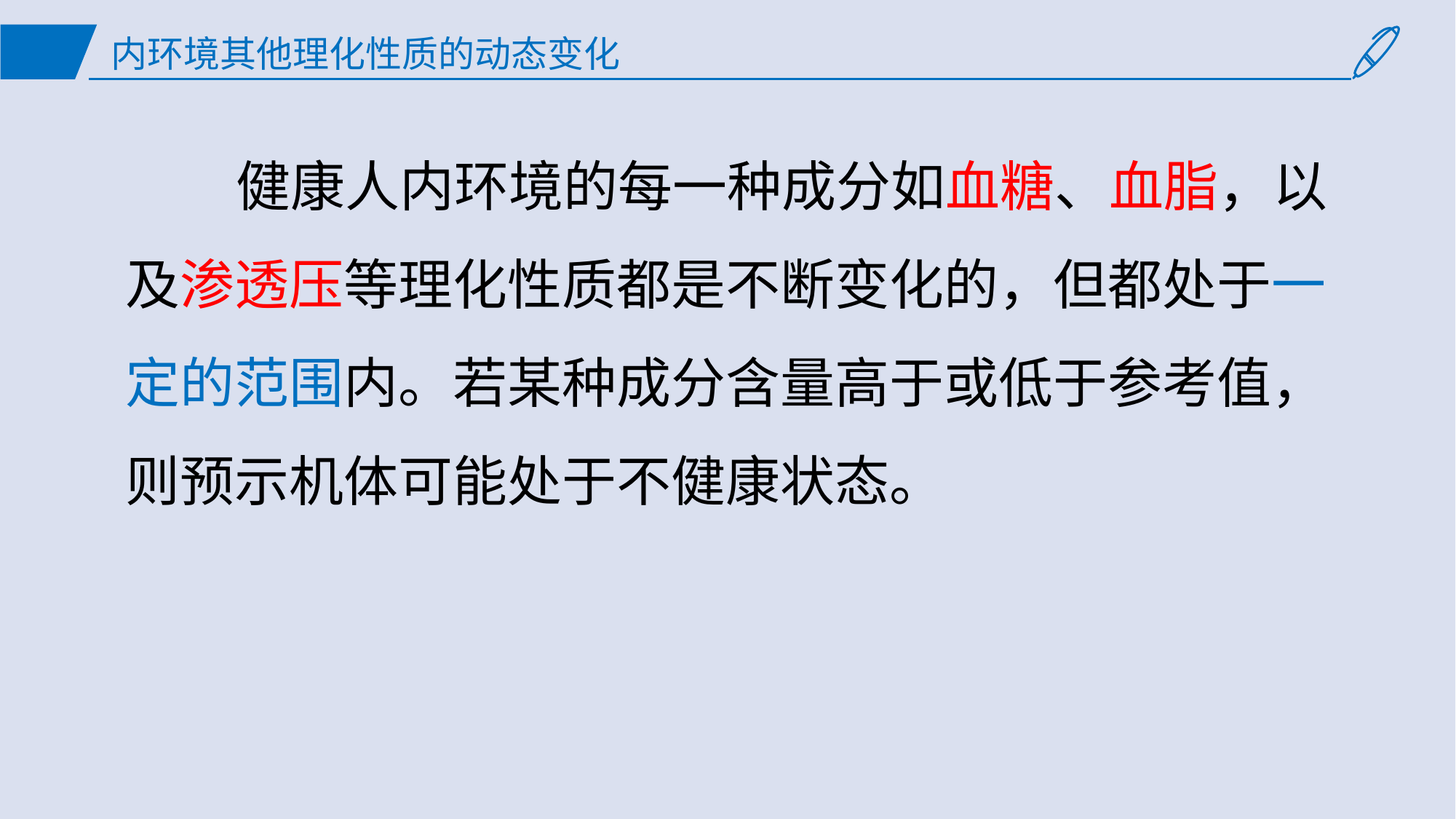

# 内环境其他理化性质的动态变化
        健康人内环境的每一种成分如血糖、血脂，以及渗透压等理化性质都是不断变化的，但都处于一定的范围内。若某种成分含量高于或低于参考值，则预示机体可能处于不健康状态。